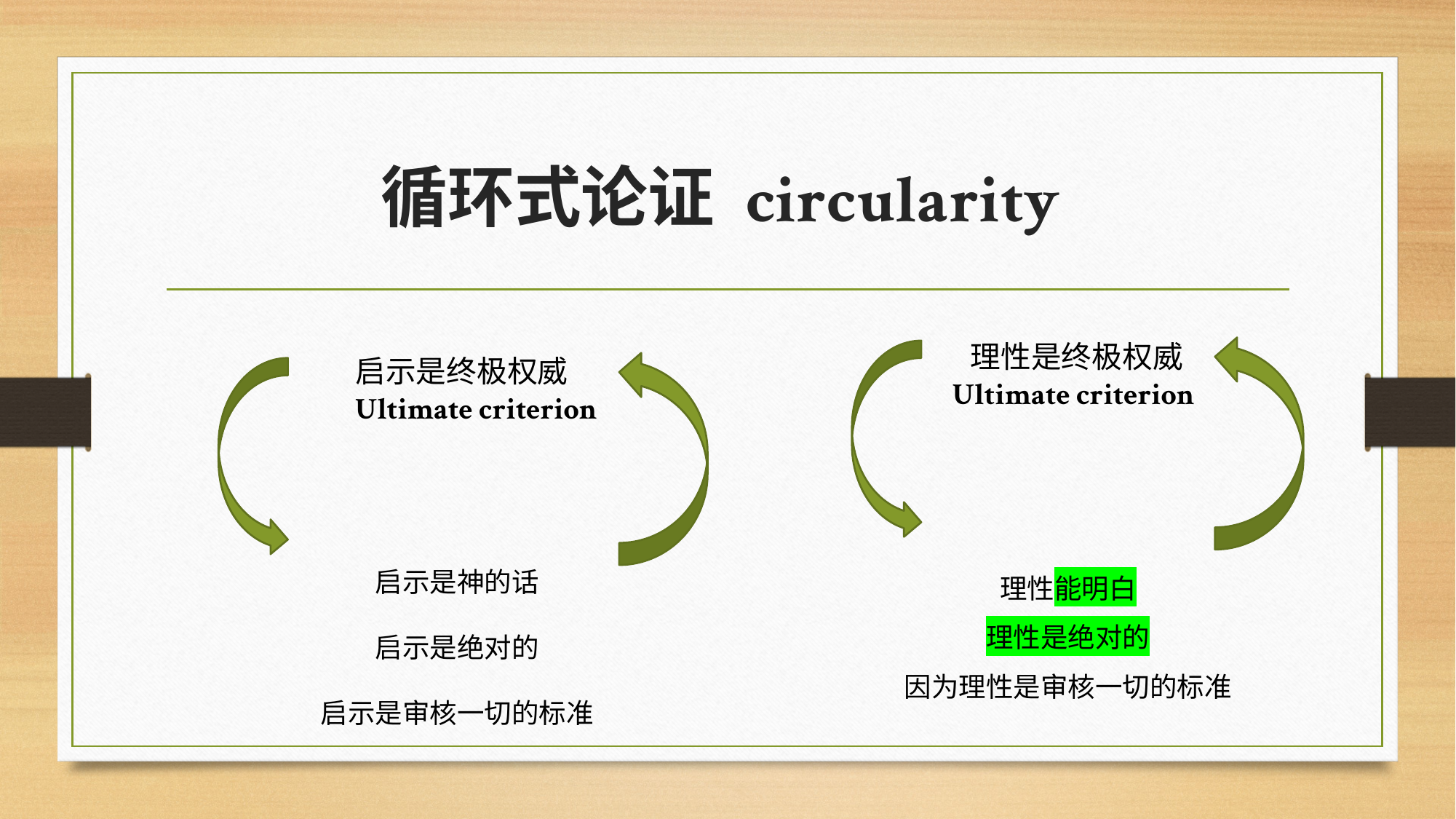

# 循环式论证 circularity
理性是终极权威
Ultimate criterion
启示是终极权威
Ultimate criterion

理性能明白
理性是绝对的
因为理性是审核一切的标准
启示是神的话

启示是绝对的

启示是审核一切的标准